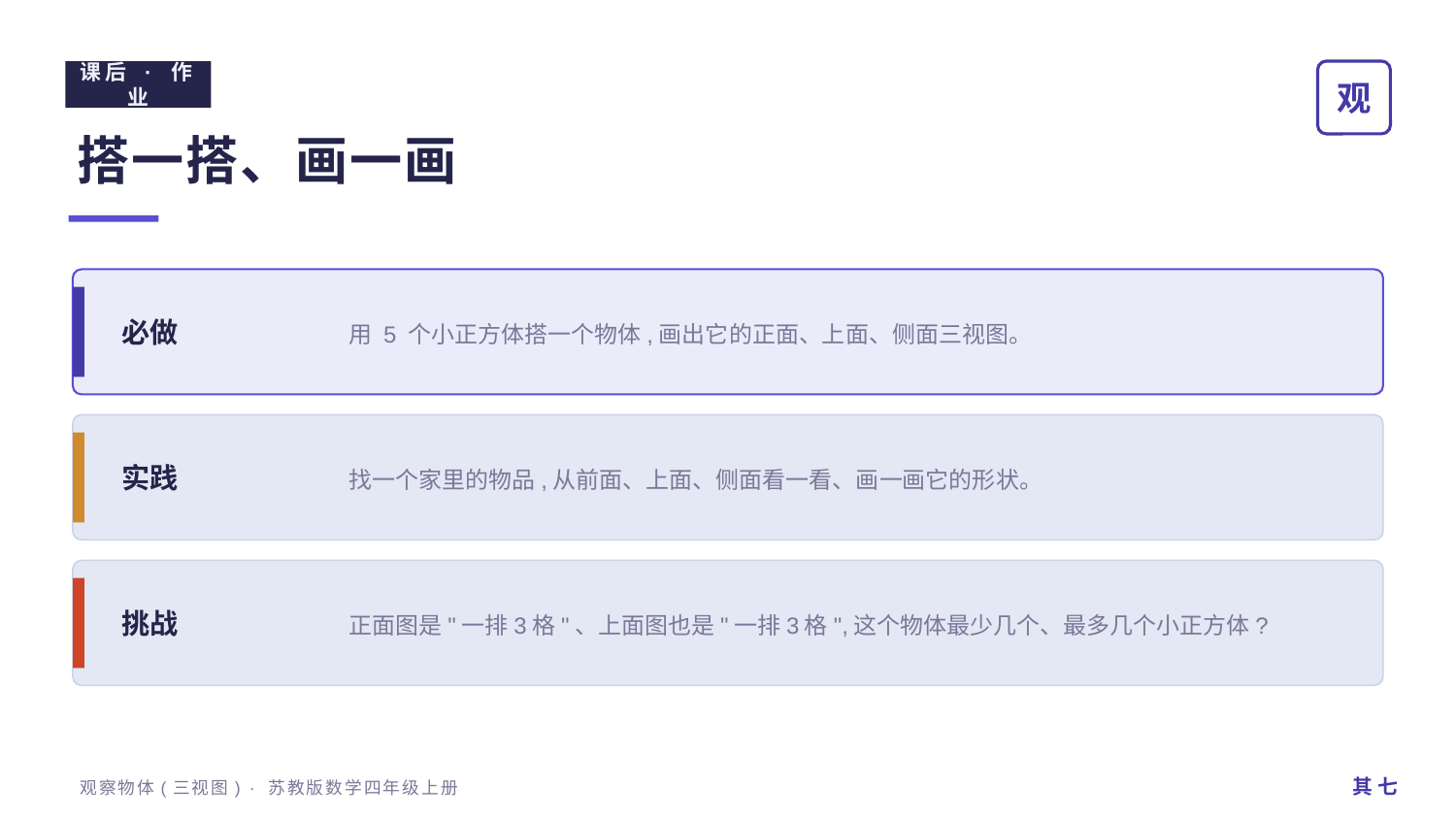

课后 · 作业
观

搭一搭、画一画

用 5 个小正方体搭一个物体,画出它的正面、上面、侧面三视图。
必做

找一个家里的物品,从前面、上面、侧面看一看、画一画它的形状。
实践

正面图是"一排3格"、上面图也是"一排3格",这个物体最少几个、最多几个小正方体?
挑战

其 七
观察物体(三视图) · 苏教版数学四年级上册